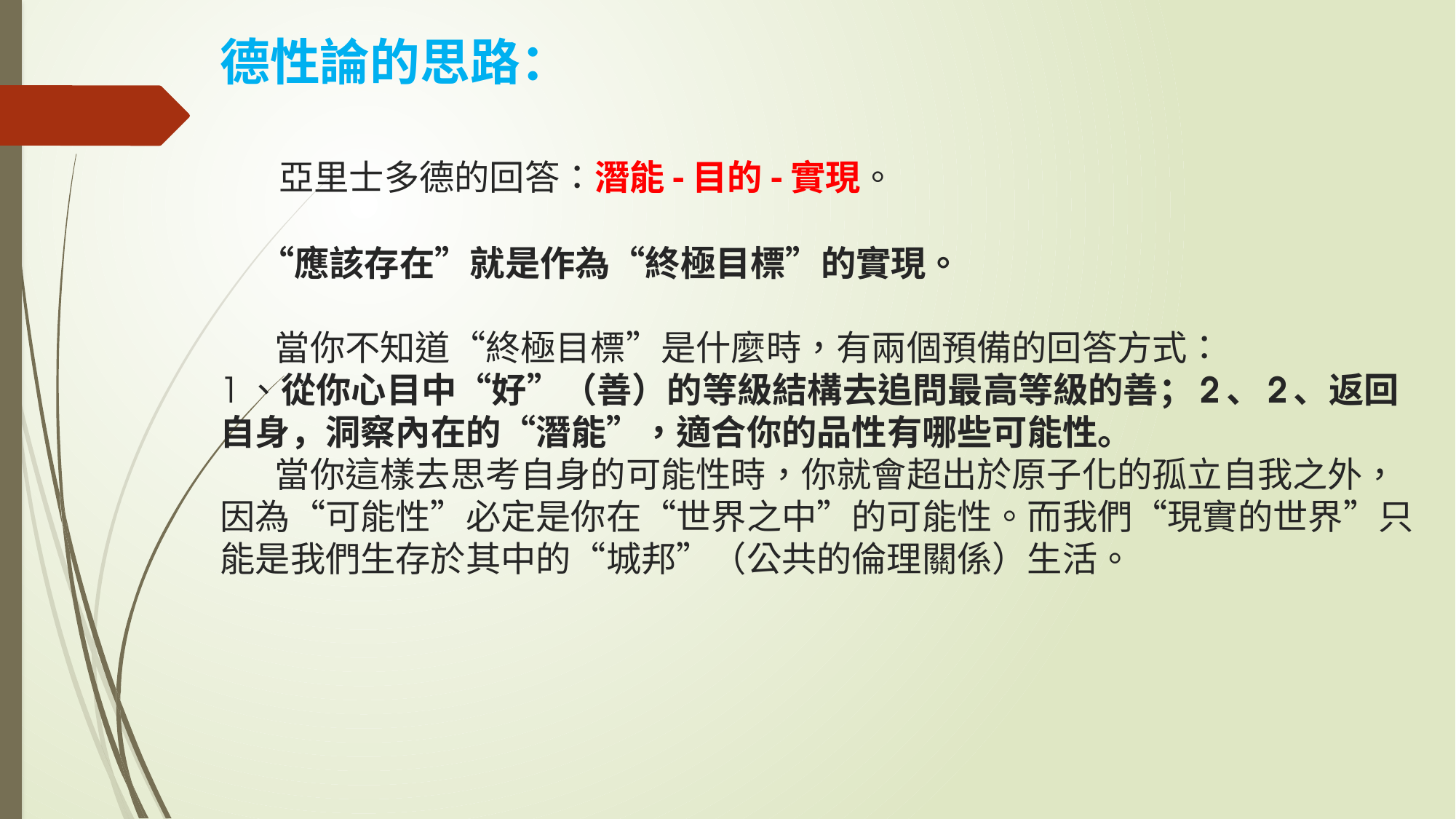

# 德性論的思路： 亞里士多德的回答：潛能-目的-實現。 “應該存在”就是作為“終極目標”的實現。 當你不知道“終極目標”是什麼時，有兩個預備的回答方式： 1、從你心目中“好”（善）的等級結構去追問最高等級的善；2、2、返回自身，洞察內在的“潛能”，適合你的品性有哪些可能性。 當你這樣去思考自身的可能性時，你就會超出於原子化的孤立自我之外，因為“可能性”必定是你在“世界之中”的可能性。而我們“現實的世界”只能是我們生存於其中的“城邦”（公共的倫理關係）生活。